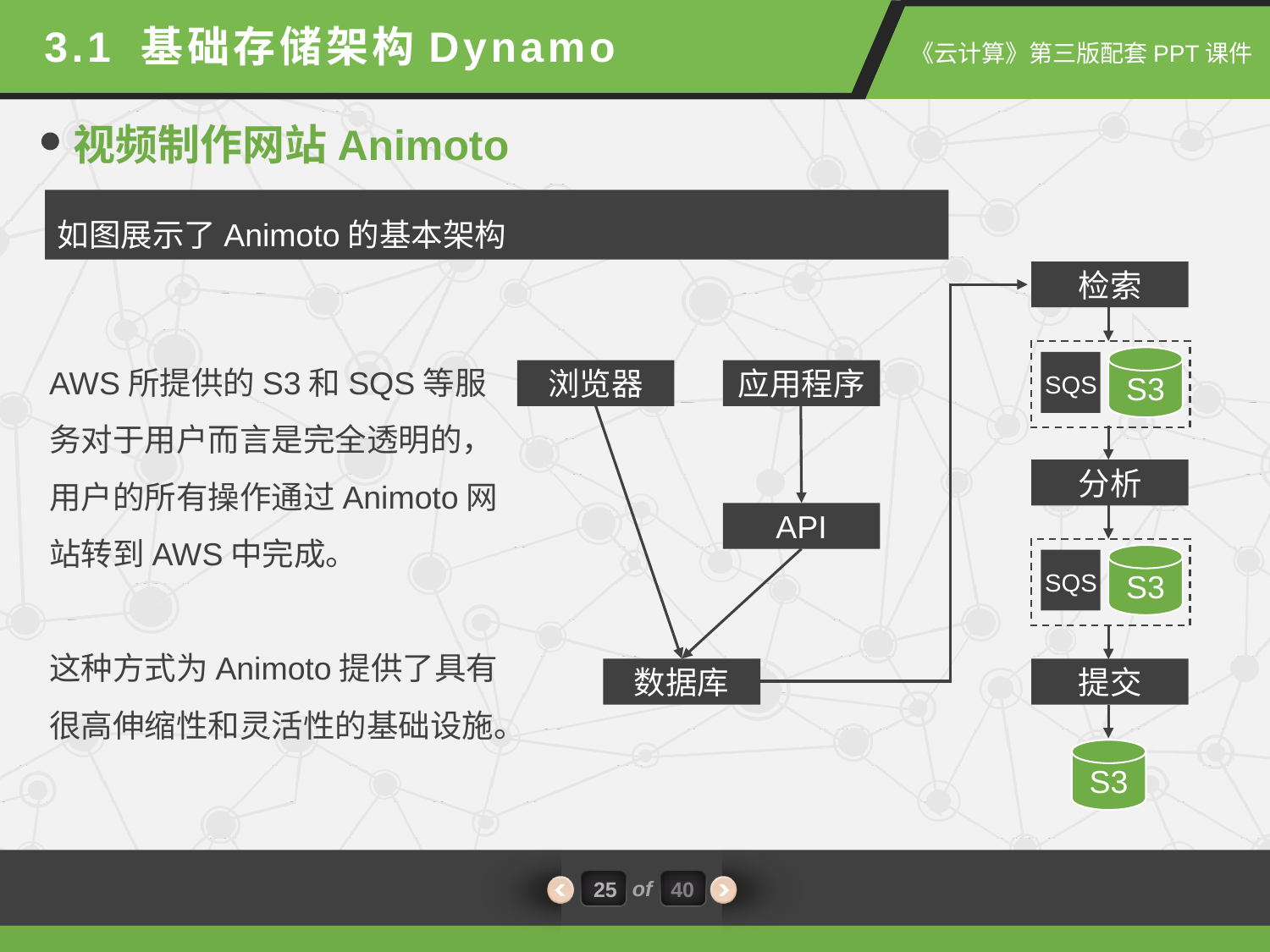

3.1 基础存储架构Dynamo
视频制作网站Animoto

如图展示了Animoto的基本架构
检索

S3

浏览器
应用程序
SQS
分析
API

S3

SQS
数据库
提交
S3
AWS所提供的S3和SQS等服务对于用户而言是完全透明的，用户的所有操作通过Animoto网站转到AWS中完成。

这种方式为Animoto提供了具有很高伸缩性和灵活性的基础设施。
25